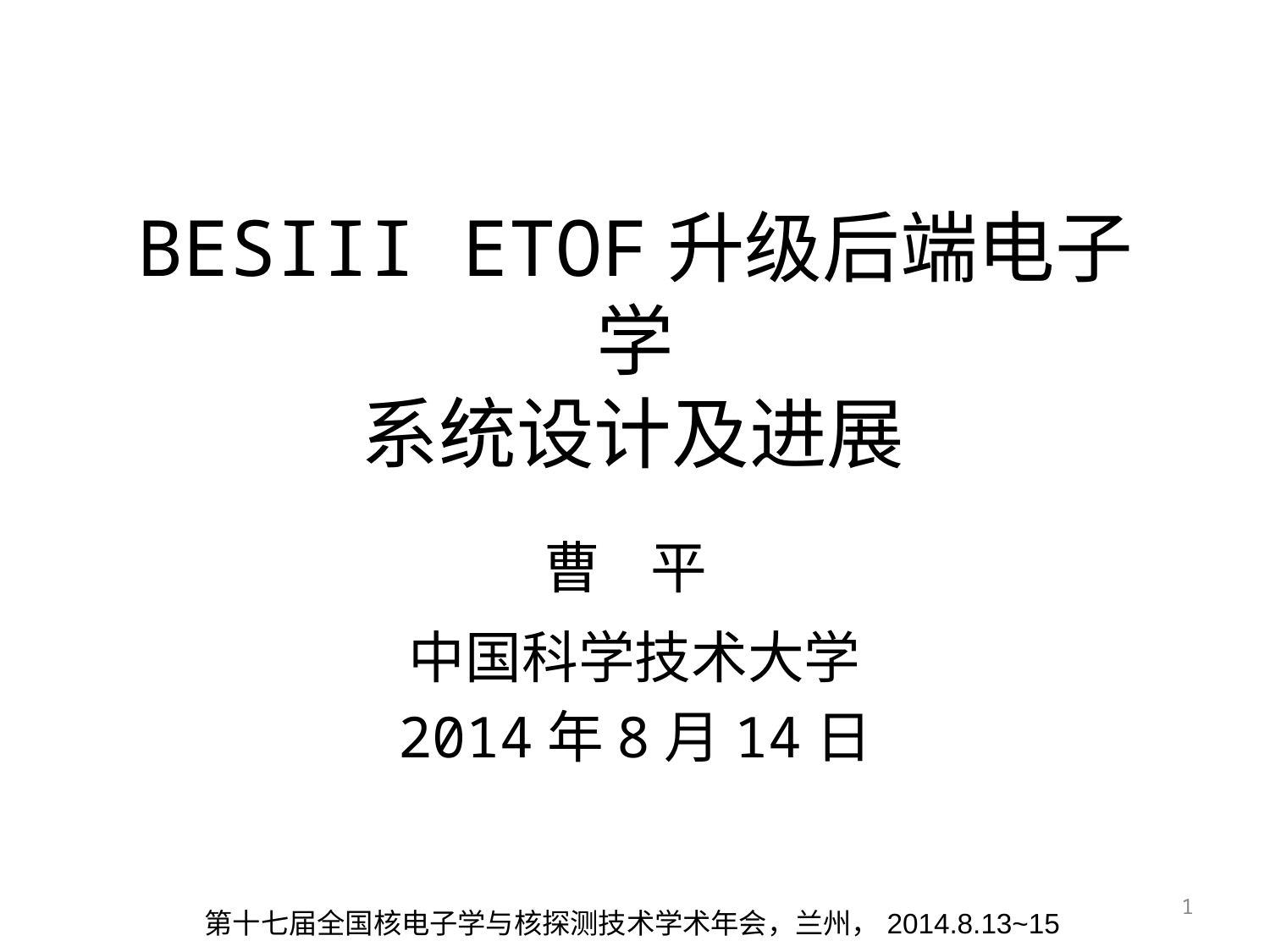

# BESIII ETOF升级后端电子学 系统设计及进展
曹    平
中国科学技术大学
2014年8月14日
1
第十七届全国核电子学与核探测技术学术年会，兰州，2014.8.13~15